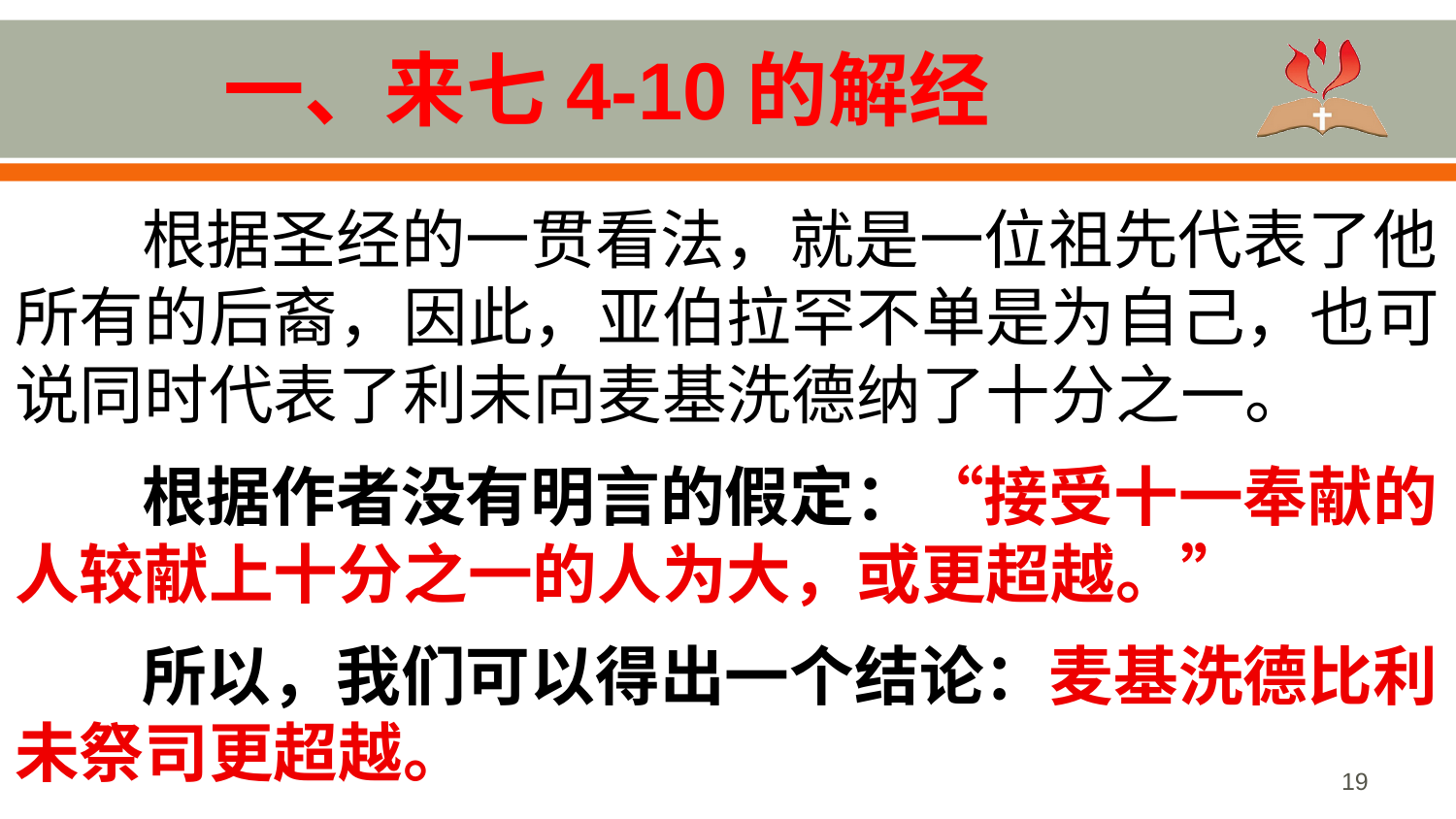

# 一、来七4-10的解经
根据圣经的一贯看法，就是一位祖先代表了他所有的后裔，因此，亚伯拉罕不单是为自己，也可说同时代表了利未向麦基洗德纳了十分之一。
根据作者没有明言的假定：“接受十一奉献的人较献上十分之一的人为大，或更超越。”
所以，我们可以得出一个结论：麦基洗德比利未祭司更超越。

19